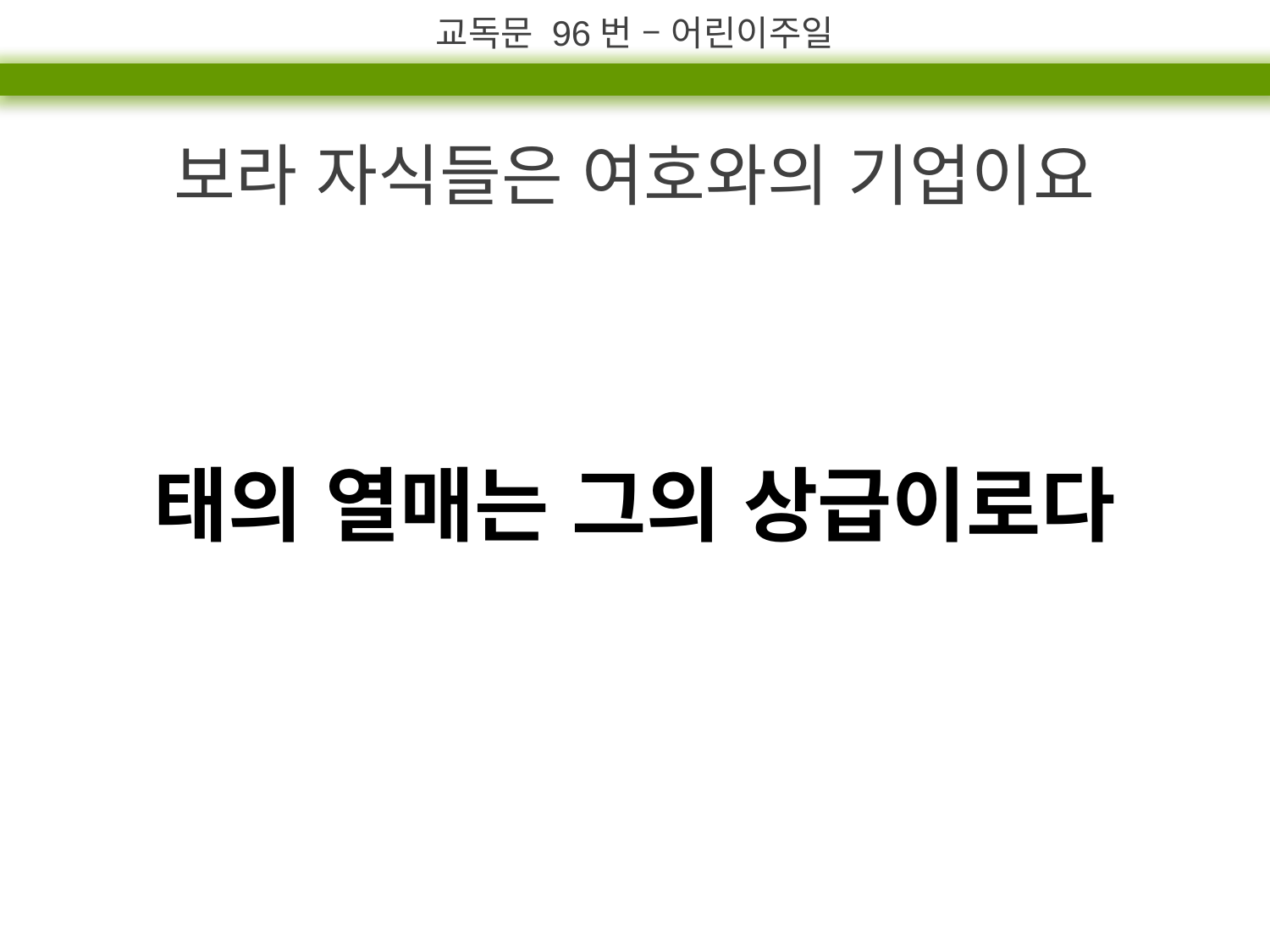

교독문 96번 – 어린이주일

보라 자식들은 여호와의 기업이요
태의 열매는 그의 상급이로다